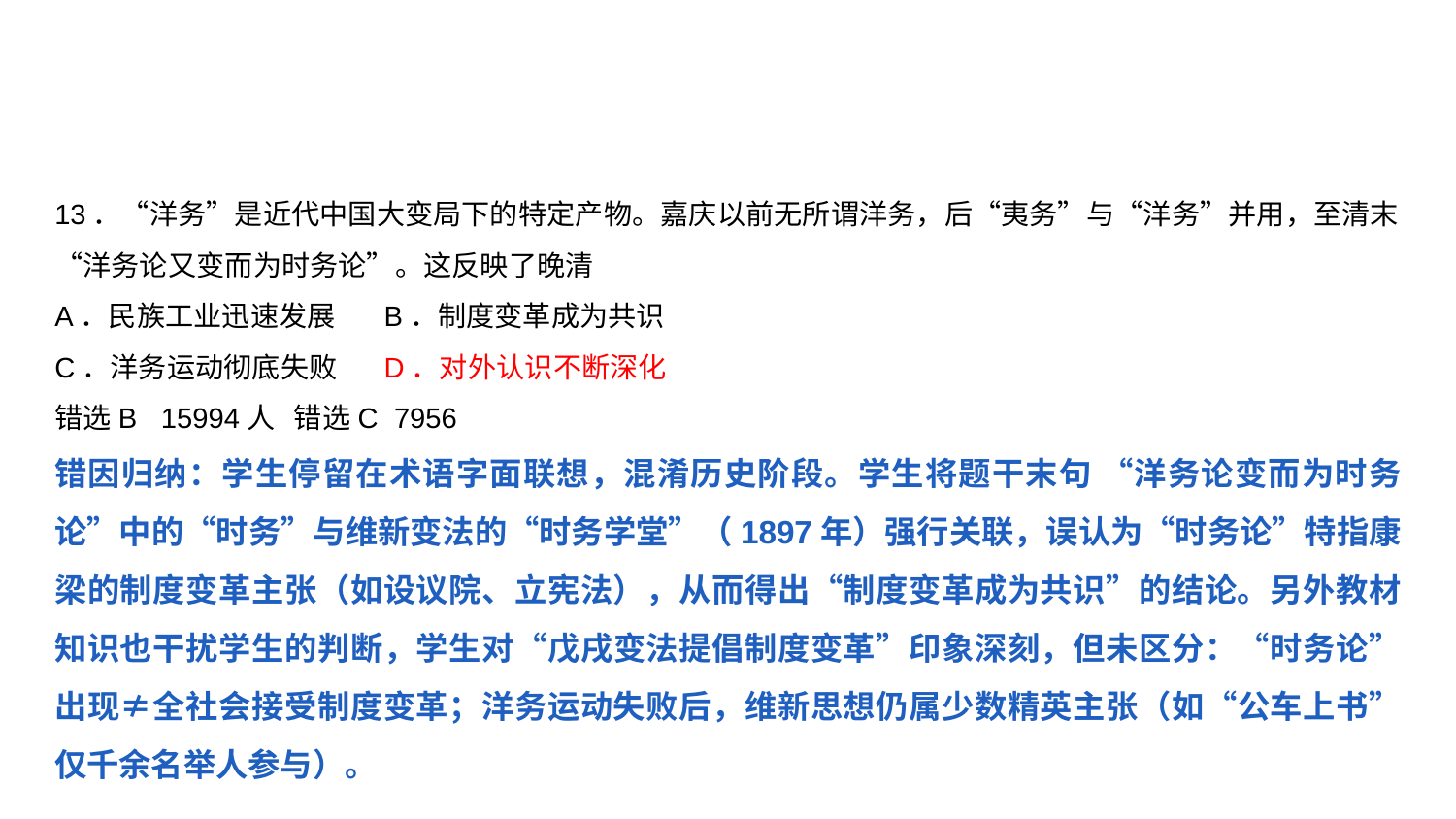

13．“洋务”是近代中国大变局下的特定产物。嘉庆以前无所谓洋务，后“夷务”与“洋务”并用，至清末“洋务论又变而为时务论”。这反映了晚清
A．民族工业迅速发展	     B．制度变革成为共识
C．洋务运动彻底失败	     D．对外认识不断深化
错选B   15994人   错选C  7956
错因归纳：学生停留在术语字面联想，混淆历史阶段。学生将题干末句 “洋务论变而为时务论”中的“时务”与维新变法的“时务学堂”（1897年）强行关联，误认为“时务论”特指康梁的制度变革主张（如设议院、立宪法），从而得出“制度变革成为共识”的结论。另外教材知识也干扰学生的判断，学生对“戊戌变法提倡制度变革”印象深刻，但未区分：“时务论”出现≠全社会接受制度变革；洋务运动失败后，维新思想仍属少数精英主张（如“公车上书”仅千余名举人参与）。